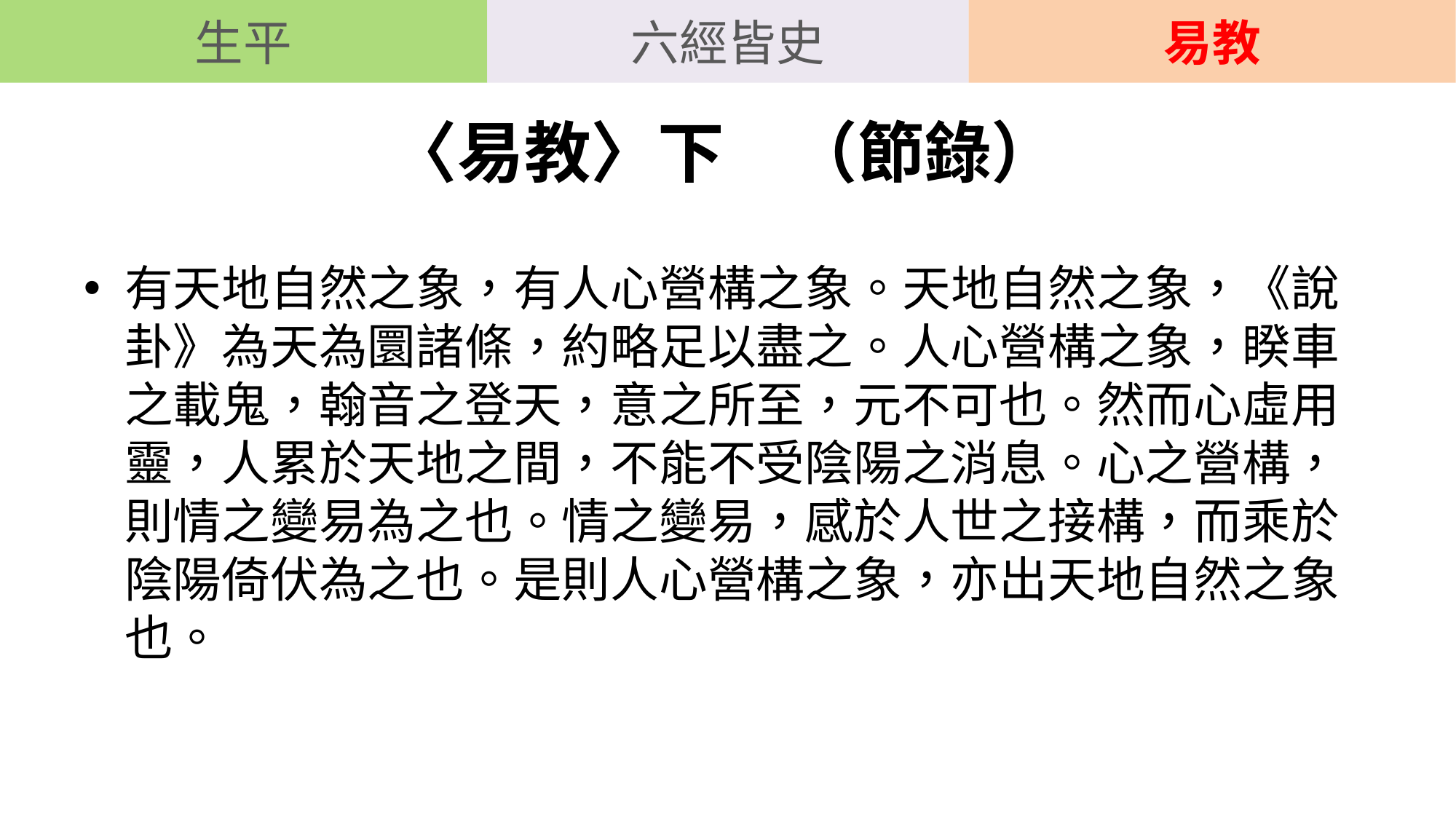

生平
六經皆史
易教
# 〈易教〉下　（節錄）
有天地自然之象，有人心營構之象。天地自然之象，《說卦》為天為圜諸條，約略足以盡之。人心營構之象，睽車之載鬼，翰音之登天，意之所至，元不可也。然而心虛用靈，人累於天地之間，不能不受陰陽之消息。心之營構，則情之變易為之也。情之變易，感於人世之接構，而乘於陰陽倚伏為之也。是則人心營構之象，亦出天地自然之象也。